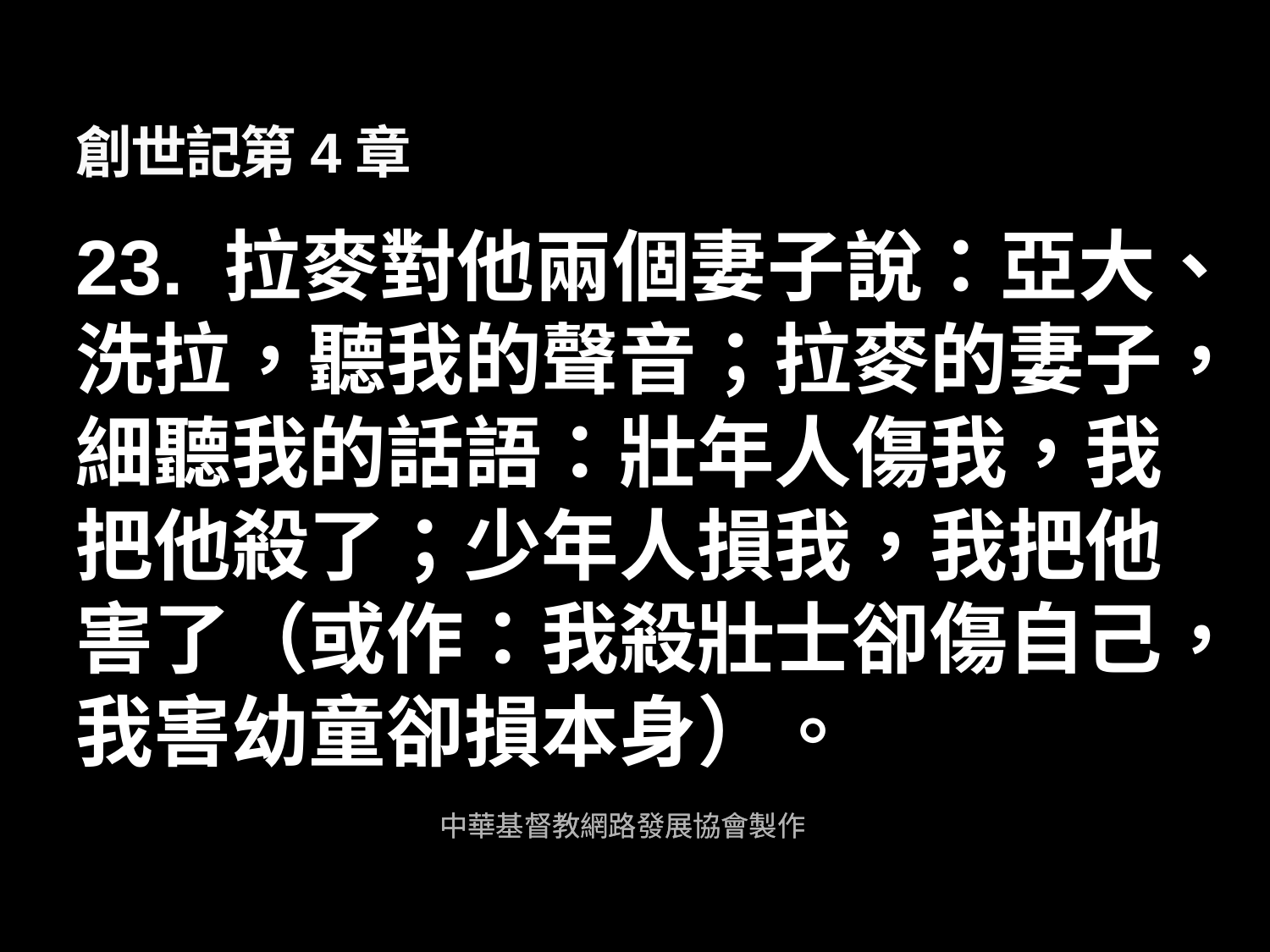

# 創世記第4章
23. 拉麥對他兩個妻子說：亞大、洗拉，聽我的聲音；拉麥的妻子，細聽我的話語：壯年人傷我，我把他殺了；少年人損我，我把他害了（或作：我殺壯士卻傷自己，我害幼童卻損本身）。